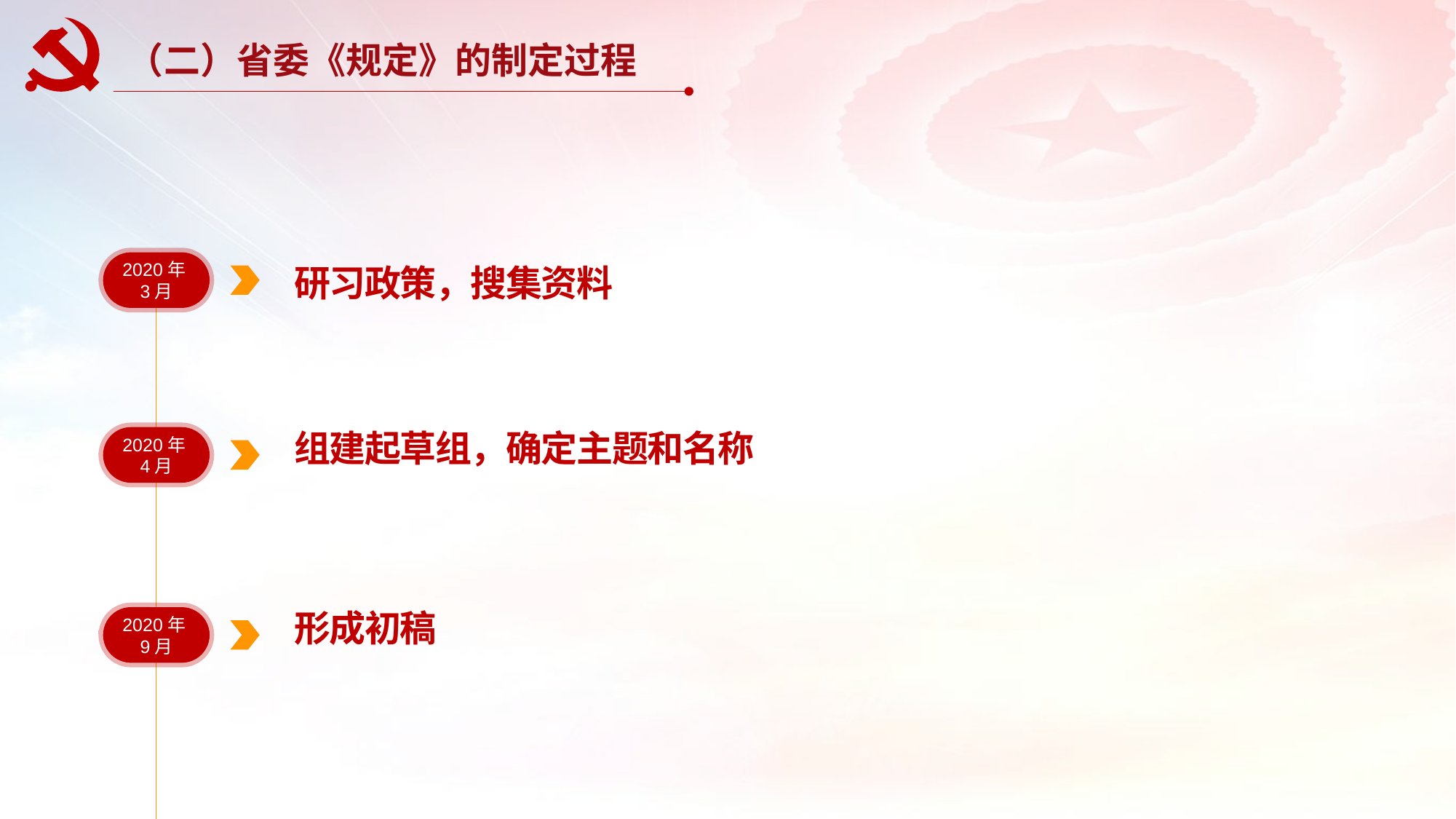

（二）省委《规定》的制定过程
研习政策，搜集资料
2020年3月

2020年4月
组建起草组，确定主题和名称

2020年9月
形成初稿